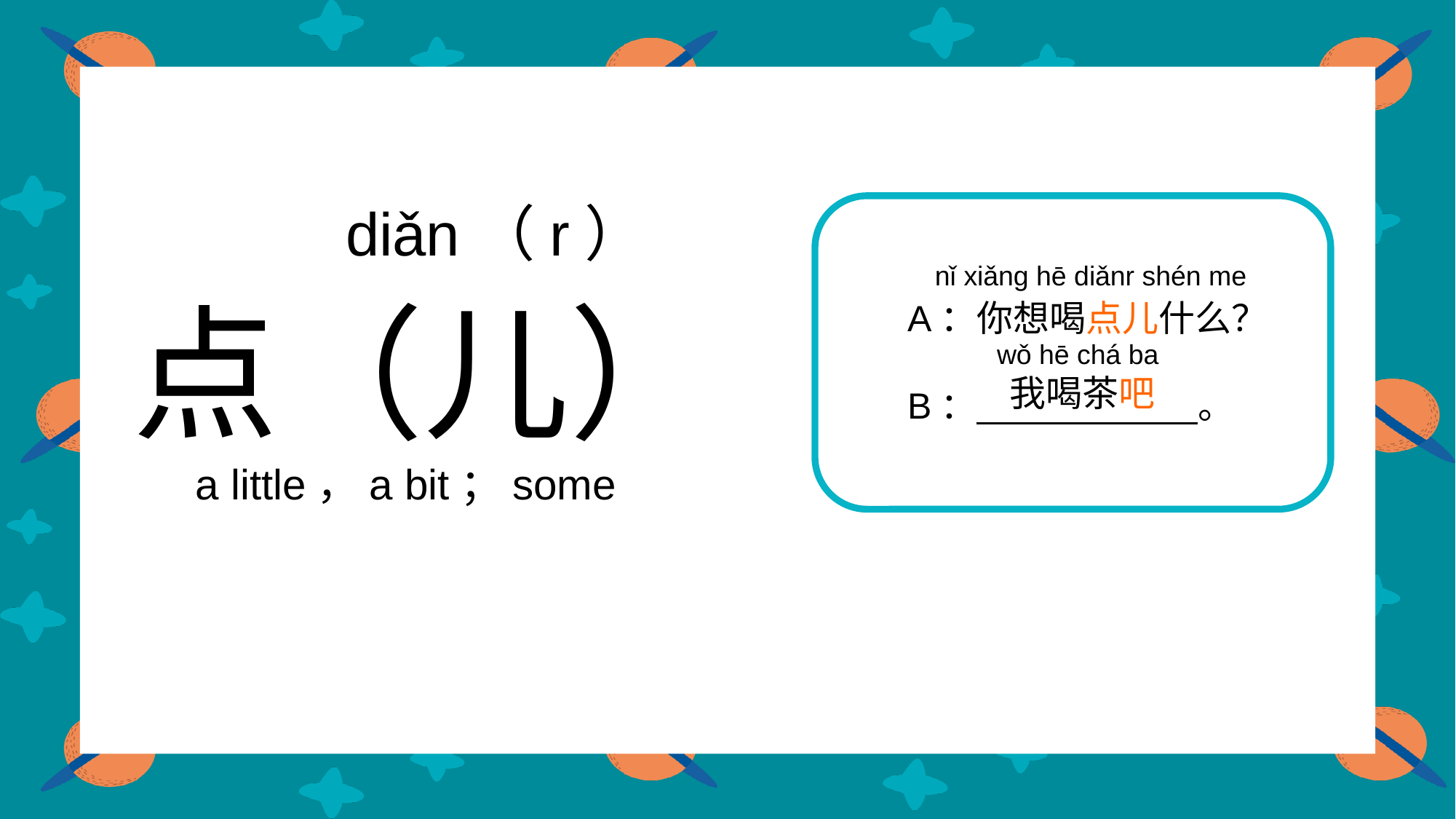

diǎn（r）

nǐ xiǎng hē diǎnr shén me
     点（儿）
                      a little，a bit；some
A：你想喝点儿什么？

B：                           。
wǒ hē chá ba
我喝茶吧